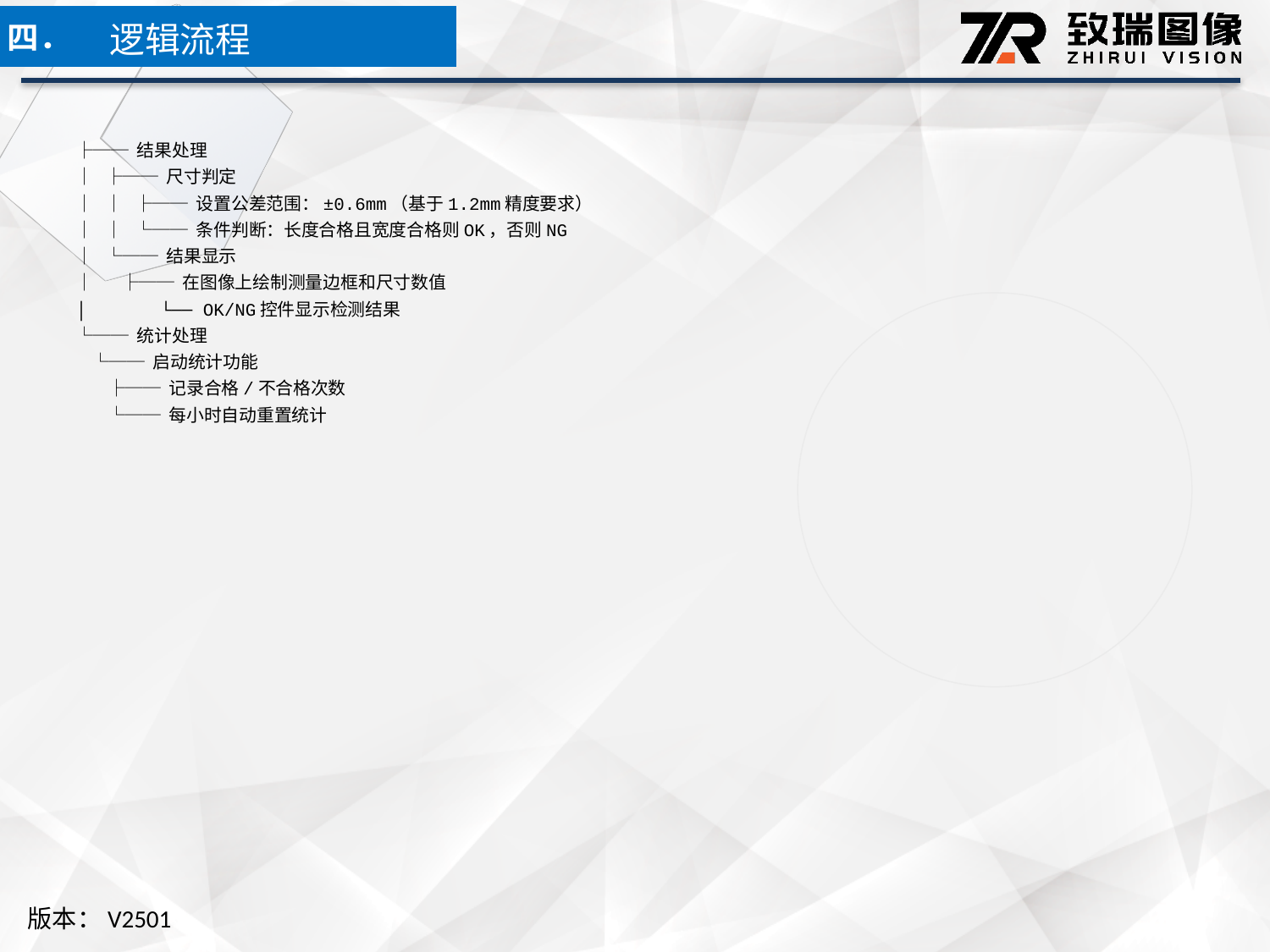

逻辑流程
四．

├── 结果处理
│   ├── 尺寸判定
│   │   ├── 设置公差范围：±0.6mm（基于1.2mm精度要求）
│   │   └── 条件判断：长度合格且宽度合格则OK，否则NG
│   └── 结果显示
│       ├── 在图像上绘制测量边框和尺寸数值
│       └── OK/NG控件显示检测结果
└── 统计处理
    └── 启动统计功能
        ├── 记录合格/不合格次数
        └── 每小时自动重置统计